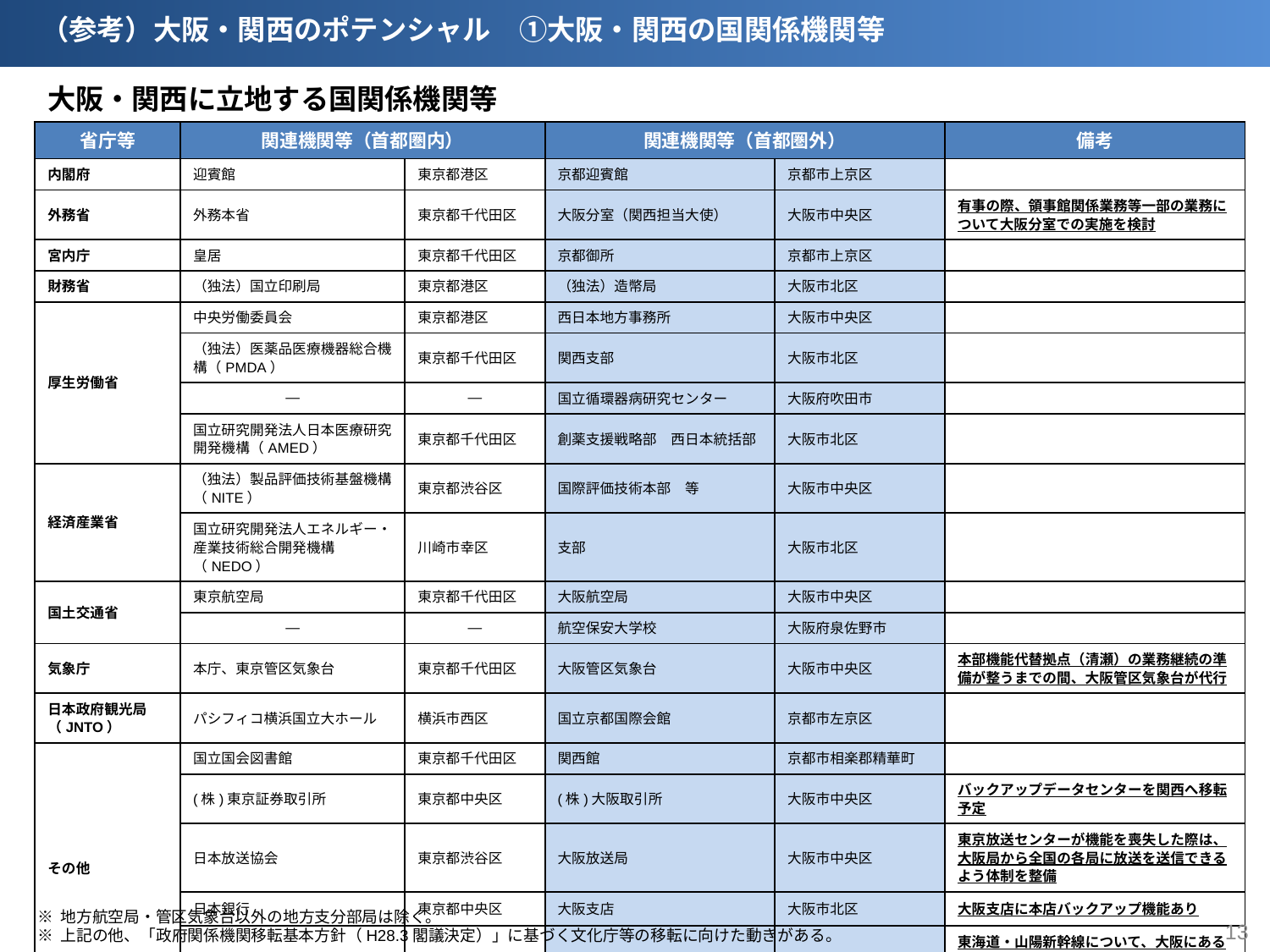

（参考）大阪・関西のポテンシャル　①大阪・関西の国関係機関等
大阪・関西に立地する国関係機関等
| 省庁等 | 関連機関等（首都圏内） |  | 関連機関等（首都圏外） |  | 備考 |
| --- | --- | --- | --- | --- | --- |
| 内閣府 | 迎賓館 | 東京都港区 | 京都迎賓館 | 京都市上京区 |  |
| 外務省 | 外務本省 | 東京都千代田区 | 大阪分室（関西担当大使） | 大阪市中央区 | 有事の際、領事館関係業務等一部の業務について大阪分室での実施を検討 |
| 宮内庁 | 皇居 | 東京都千代田区 | 京都御所 | 京都市上京区 |  |
| 財務省 | （独法）国立印刷局 | 東京都港区 | （独法）造幣局 | 大阪市北区 |  |
| 厚生労働省 | 中央労働委員会 | 東京都港区 | 西日本地方事務所 | 大阪市中央区 |  |
|  | （独法）医薬品医療機器総合機構（PMDA） | 東京都千代田区 | 関西支部 | 大阪市北区 |  |
|  | ― | ― | 国立循環器病研究センター | 大阪府吹田市 |  |
|  | 国立研究開発法人日本医療研究開発機構（AMED） | 東京都千代田区 | 創薬支援戦略部　西日本統括部 | 大阪市北区 |  |
| 経済産業省 | （独法）製品評価技術基盤機構（NITE） | 東京都渋谷区 | 国際評価技術本部　等 | 大阪市中央区 |  |
|  | 国立研究開発法人エネルギー・産業技術総合開発機構（NEDO） | 川崎市幸区 | 支部 | 大阪市北区 |  |
| 国土交通省 | 東京航空局 | 東京都千代田区 | 大阪航空局 | 大阪市中央区 |  |
|  | ― | ― | 航空保安大学校 | 大阪府泉佐野市 |  |
| 気象庁 | 本庁、東京管区気象台 | 東京都千代田区 | 大阪管区気象台 | 大阪市中央区 | 本部機能代替拠点（清瀬）の業務継続の準備が整うまでの間、大阪管区気象台が代行 |
| 日本政府観光局（JNTO） | パシフィコ横浜国立大ホール | 横浜市西区 | 国立京都国際会館 | 京都市左京区 |  |
| その他 | 国立国会図書館 | 東京都千代田区 | 関西館 | 京都市相楽郡精華町 |  |
|  | (株)東京証券取引所 | 東京都中央区 | (株)大阪取引所 | 大阪市中央区 | バックアップデータセンターを関西へ移転予定 |
|  | 日本放送協会 | 東京都渋谷区 | 大阪放送局 | 大阪市中央区 | 東京放送センターが機能を喪失した際は、大阪局から全国の各局に放送を送信できるよう体制を整備 |
|  | 日本銀行 | 東京都中央区 | 大阪支店 | 大阪市北区 | 大阪支店に本店バックアップ機能あり |
|  | ＪＲ各社 | 東京都内 | ＪＲ各社 | 大阪市淀川区 | 東海道・山陽新幹線について、大阪にある第２総合指令所に東京から博多までの運行管理のバックアップ機能あり |
※ 地方航空局・管区気象台以外の地方支分部局は除く。
※ 上記の他、「政府関係機関移転基本方針（H28.3閣議決定）」に基づく文化庁等の移転に向けた動きがある。
13